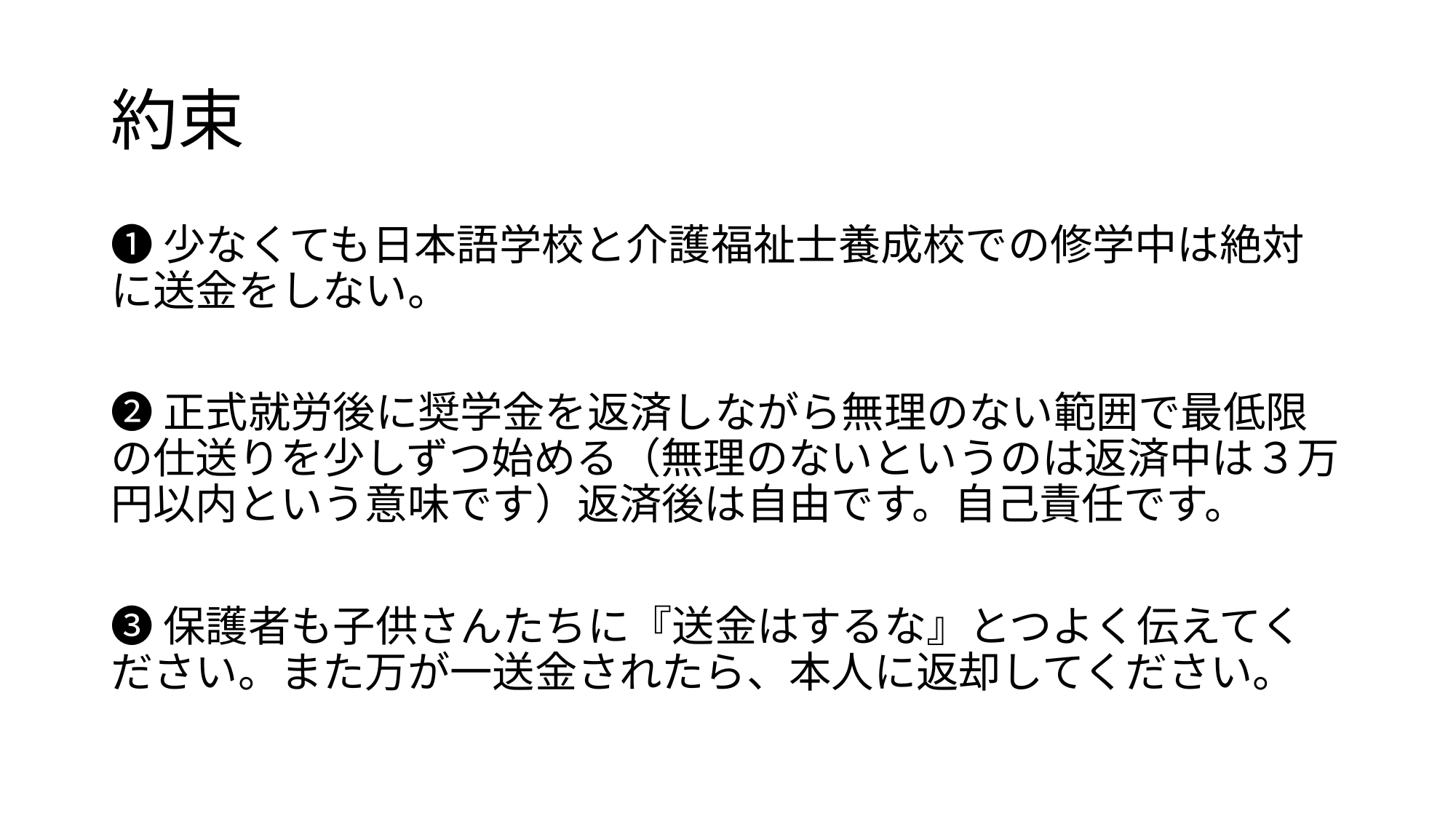

# 約束
❶少なくても日本語学校と介護福祉士養成校での修学中は絶対に送金をしない。

❷正式就労後に奨学金を返済しながら無理のない範囲で最低限の仕送りを少しずつ始める（無理のないというのは返済中は３万円以内という意味です）返済後は自由です。自己責任です。

❸保護者も子供さんたちに『送金はするな』とつよく伝えてください。また万が一送金されたら、本人に返却してください。